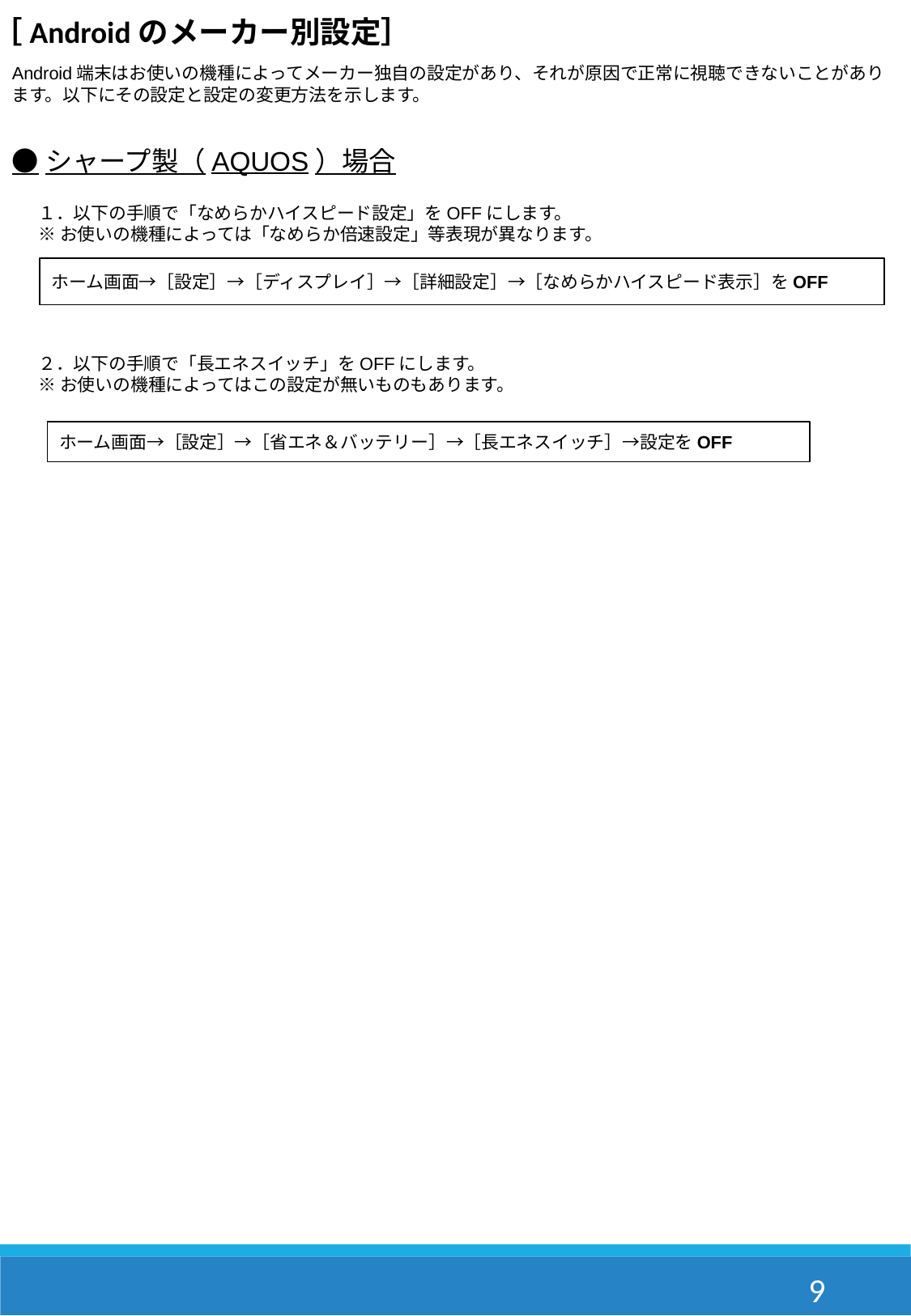

［Androidのメーカー別設定］
Android端末はお使いの機種によってメーカー独自の設定があり、それが原因で正常に視聴できないことがあります。以下にその設定と設定の変更方法を示します。
●シャープ製（AQUOS）場合
１．以下の手順で「なめらかハイスピード設定」をOFFにします。
※お使いの機種によっては「なめらか倍速設定」等表現が異なります。
ホーム画面→［設定］→［ディスプレイ］→［詳細設定］→［なめらかハイスピード表示］をOFF
２．以下の手順で「長エネスイッチ」をOFFにします。
※お使いの機種によってはこの設定が無いものもあります。
ホーム画面→［設定］→［省エネ＆バッテリー］→［長エネスイッチ］→設定をOFF
9